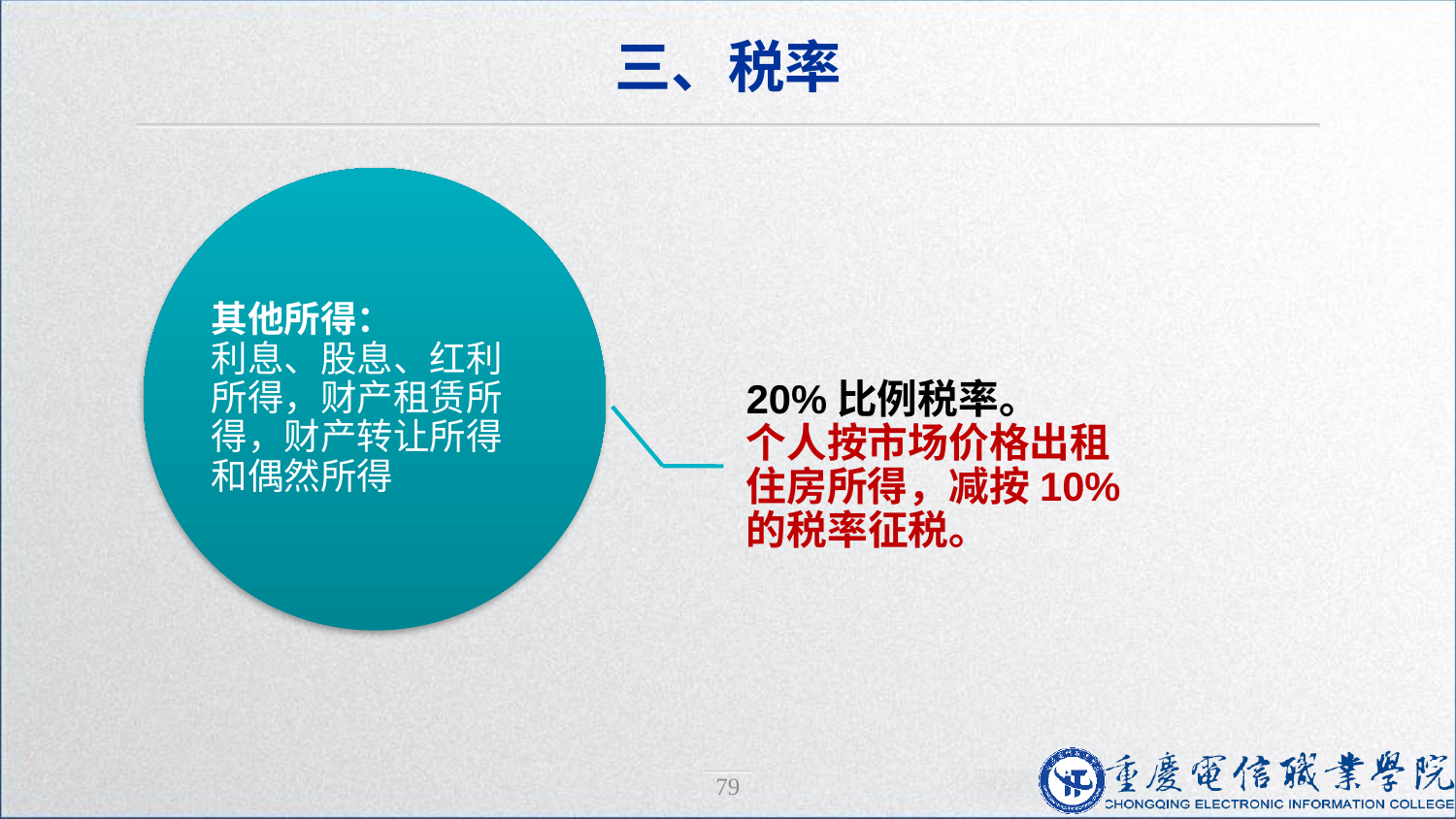

三、税率
其他所得：
利息、股息、红利所得，财产租赁所得，财产转让所得和偶然所得
20%比例税率。
个人按市场价格出租住房所得，减按10%的税率征税。
79